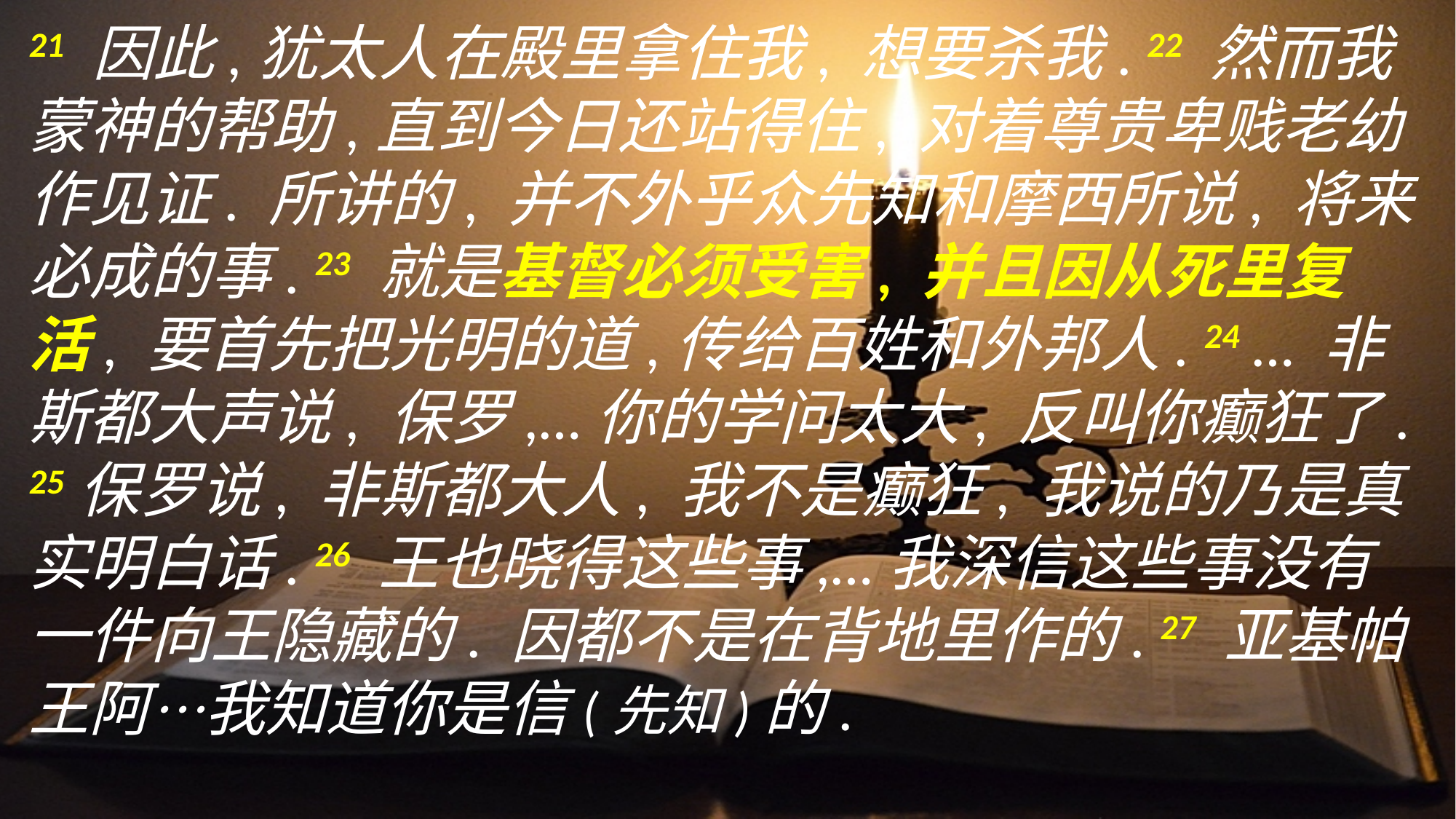

21 因此,犹太人在殿里拿住我, 想要杀我. 22 然而我蒙神的帮助,直到今日还站得住, 对着尊贵卑贱老幼作见证. 所讲的, 并不外乎众先知和摩西所说, 将来必成的事. 23 就是基督必须受害, 并且因从死里复活, 要首先把光明的道,传给百姓和外邦人. 24 … 非斯都大声说, 保罗,…你的学问太大, 反叫你癫狂了. 25保罗说, 非斯都大人, 我不是癫狂, 我说的乃是真实明白话. 26 王也晓得这些事,…我深信这些事没有一件向王隐藏的. 因都不是在背地里作的. 27 亚基帕王阿…我知道你是信(先知)的.